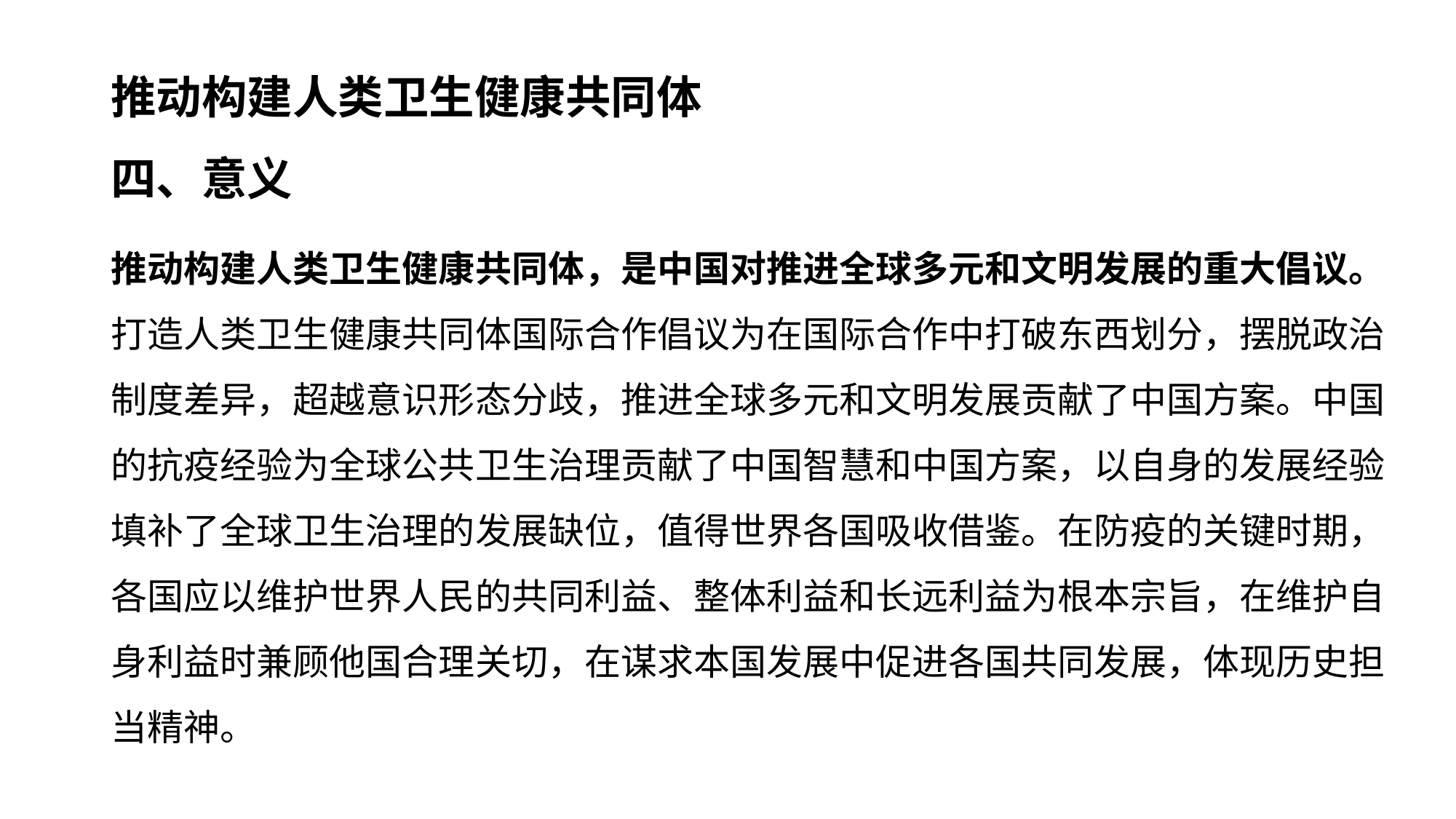

# 推动构建人类卫生健康共同体 四、意义
推动构建人类卫生健康共同体，是中国对推进全球多元和文明发展的重大倡议。打造人类卫生健康共同体国际合作倡议为在国际合作中打破东西划分，摆脱政治制度差异，超越意识形态分歧，推进全球多元和文明发展贡献了中国方案。中国的抗疫经验为全球公共卫生治理贡献了中国智慧和中国方案，以自身的发展经验填补了全球卫生治理的发展缺位，值得世界各国吸收借鉴。在防疫的关键时期，各国应以维护世界人民的共同利益、整体利益和长远利益为根本宗旨，在维护自身利益时兼顾他国合理关切，在谋求本国发展中促进各国共同发展，体现历史担当精神。